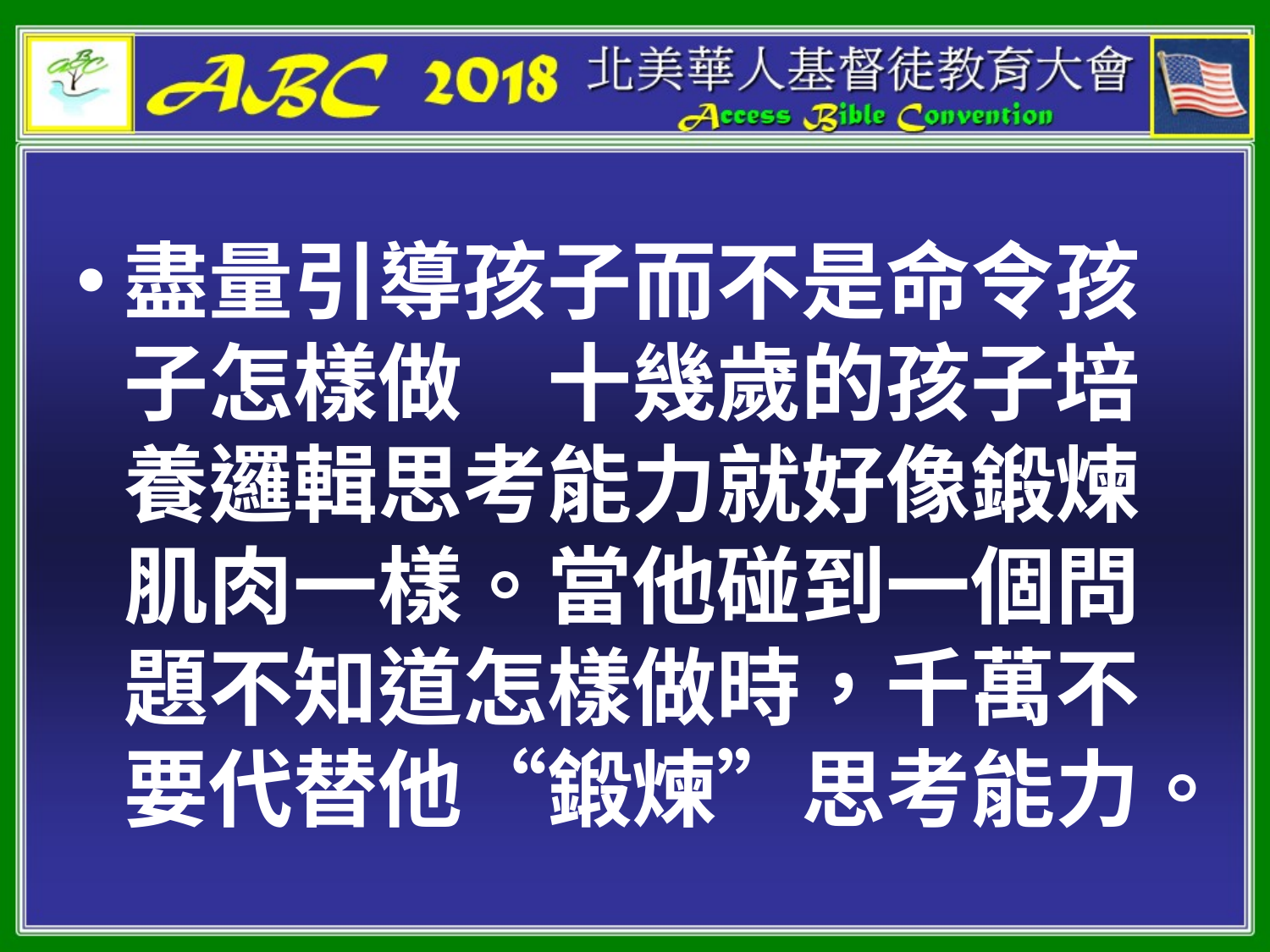

#
盡量引導孩子而不是命令孩子怎樣做 十幾歲的孩子培養邏輯思考能力就好像鍛煉肌肉一樣。當他碰到一個問題不知道怎樣做時，千萬不要代替他“鍛煉”思考能力。